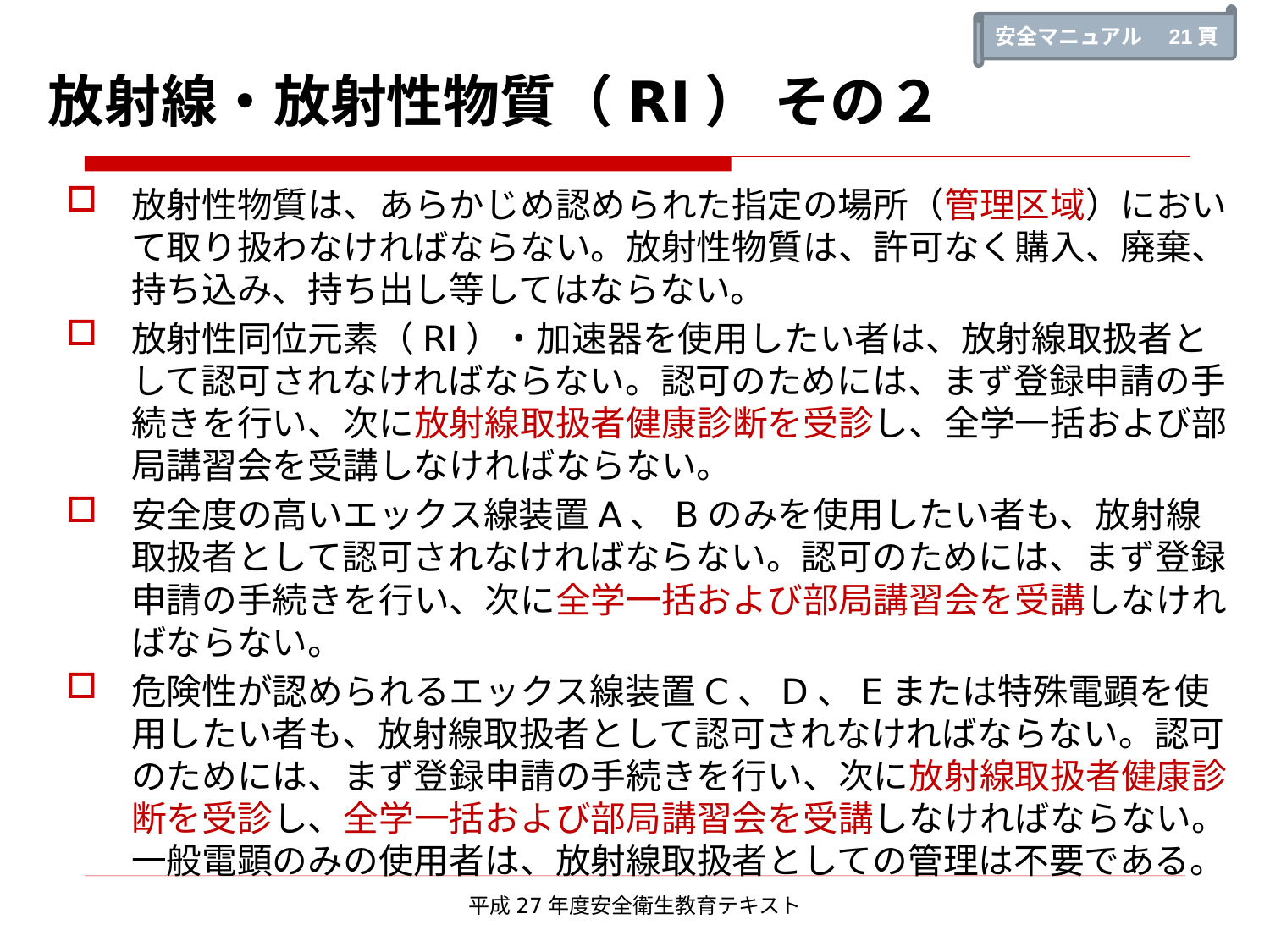

安全マニュアル　21頁
# 放射線・放射性物質（RI） その２
放射性物質は、あらかじめ認められた指定の場所（管理区域）において取り扱わなければならない。放射性物質は、許可なく購入、廃棄、持ち込み、持ち出し等してはならない。
放射性同位元素（RI）・加速器を使用したい者は、放射線取扱者として認可されなければならない。認可のためには、まず登録申請の手続きを行い、次に放射線取扱者健康診断を受診し、全学一括および部局講習会を受講しなければならない。
安全度の高いエックス線装置A、Bのみを使用したい者も、放射線取扱者として認可されなければならない。認可のためには、まず登録申請の手続きを行い、次に全学一括および部局講習会を受講しなければならない。
危険性が認められるエックス線装置C、D、Eまたは特殊電顕を使用したい者も、放射線取扱者として認可されなければならない。認可のためには、まず登録申請の手続きを行い、次に放射線取扱者健康診断を受診し、全学一括および部局講習会を受講しなければならない。一般電顕のみの使用者は、放射線取扱者としての管理は不要である。
平成27年度安全衛生教育テキスト